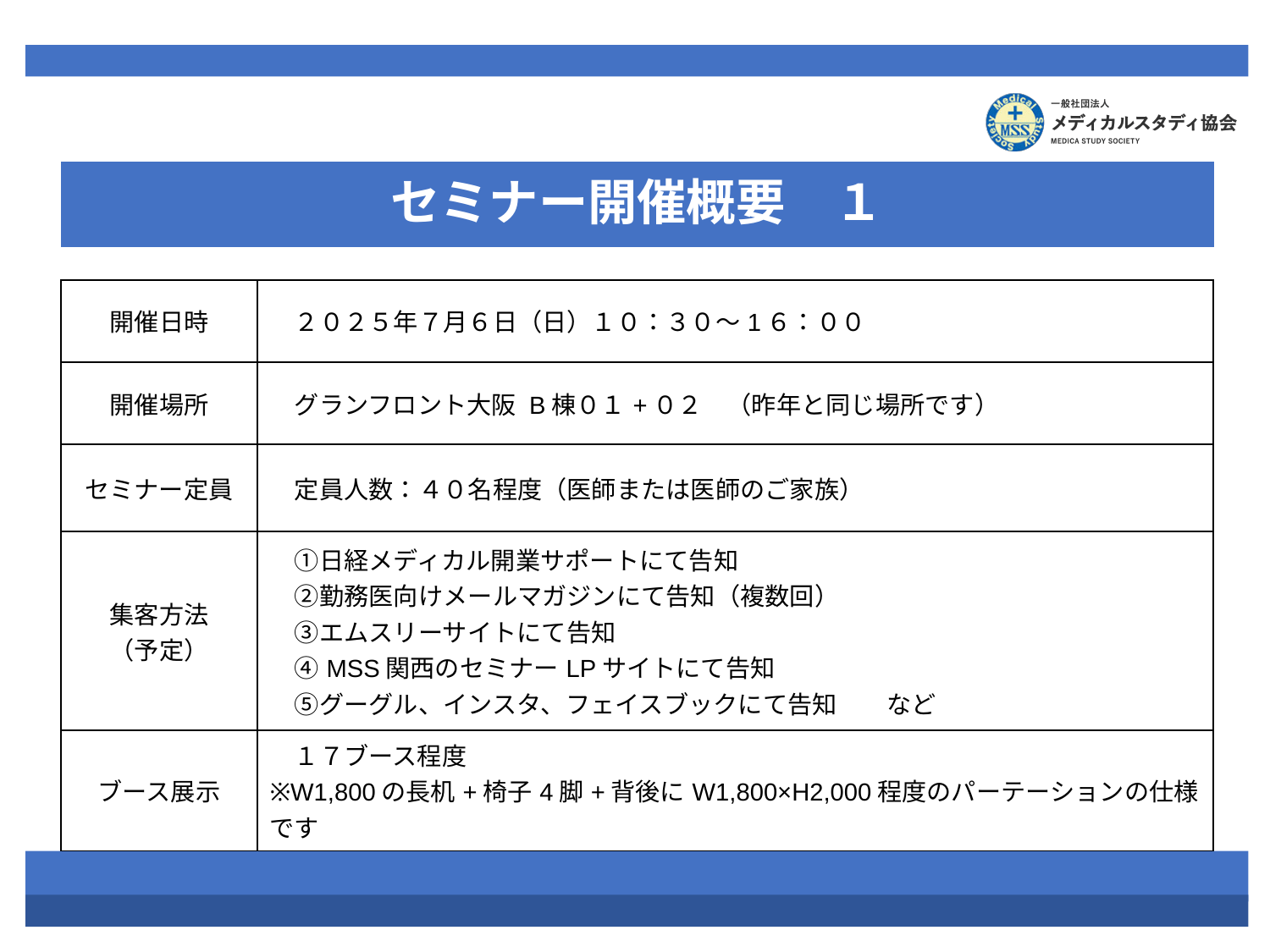

セミナー開催概要　１
| 開催日時 | ２０２５年７月６日（日）１０：３０～1６：００ |
| --- | --- |
| 開催場所 | グランフロント大阪 B棟０１+０２　（昨年と同じ場所です） |
| セミナー定員 | 定員人数：４０名程度（医師または医師のご家族） |
| 集客方法 （予定） | ①日経メディカル開業サポートにて告知 　②勤務医向けメールマガジンにて告知（複数回） 　③エムスリーサイトにて告知 　④MSS関西のセミナーLPサイトにて告知　　 　⑤グーグル、インスタ、フェイスブックにて告知　　など |
| ブース展示 | １７ブース程度　 ※W1,800の長机+椅子4脚+背後にW1,800×H2,000程度のパーテーションの仕様です |